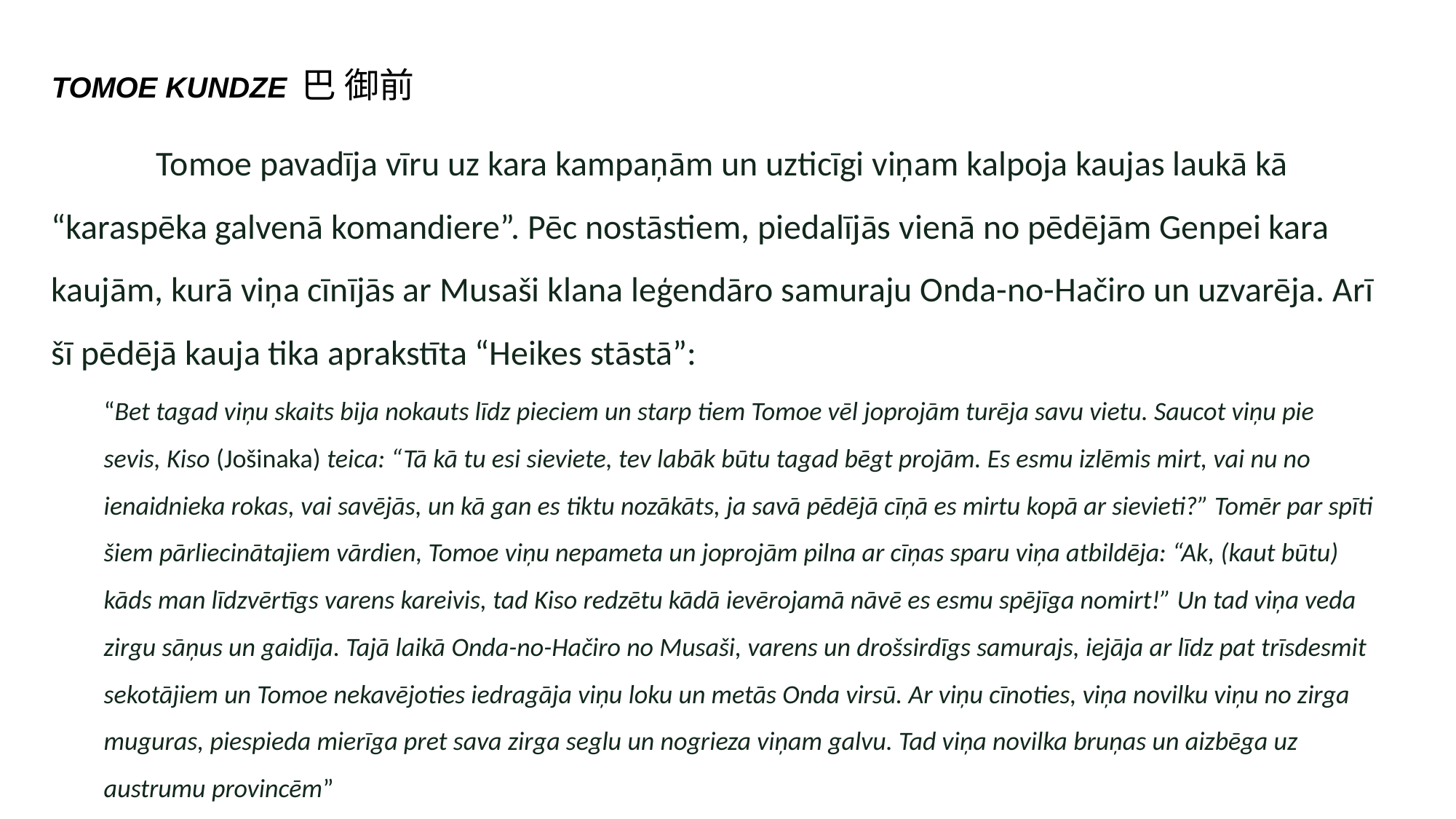

TOMOE KUNDZE 巴 御前
	Tomoe pavadīja vīru uz kara kampaņām un uzticīgi viņam kalpoja kaujas laukā kā “karaspēka galvenā komandiere”. Pēc nostāstiem, piedalījās vienā no pēdējām Genpei kara kaujām, kurā viņa cīnījās ar Musaši klana leģendāro samuraju Onda-no-Hačiro un uzvarēja. Arī šī pēdējā kauja tika aprakstīta “Heikes stāstā”:
“Bet tagad viņu skaits bija nokauts līdz pieciem un starp tiem Tomoe vēl joprojām turēja savu vietu. Saucot viņu pie sevis, Kiso (Jošinaka) teica: “Tā kā tu esi sieviete, tev labāk būtu tagad bēgt projām. Es esmu izlēmis mirt, vai nu no ienaidnieka rokas, vai savējās, un kā gan es tiktu nozākāts, ja savā pēdējā cīņā es mirtu kopā ar sievieti?” Tomēr par spīti šiem pārliecinātajiem vārdien, Tomoe viņu nepameta un joprojām pilna ar cīņas sparu viņa atbildēja: “Ak, (kaut būtu) kāds man līdzvērtīgs varens kareivis, tad Kiso redzētu kādā ievērojamā nāvē es esmu spējīga nomirt!” Un tad viņa veda zirgu sāņus un gaidīja. Tajā laikā Onda-no-Hačiro no Musaši, varens un drošsirdīgs samurajs, iejāja ar līdz pat trīsdesmit sekotājiem un Tomoe nekavējoties iedragāja viņu loku un metās Onda virsū. Ar viņu cīnoties, viņa novilku viņu no zirga muguras, piespieda mierīga pret sava zirga seglu un nogrieza viņam galvu. Tad viņa novilka bruņas un aizbēga uz austrumu provincēm”